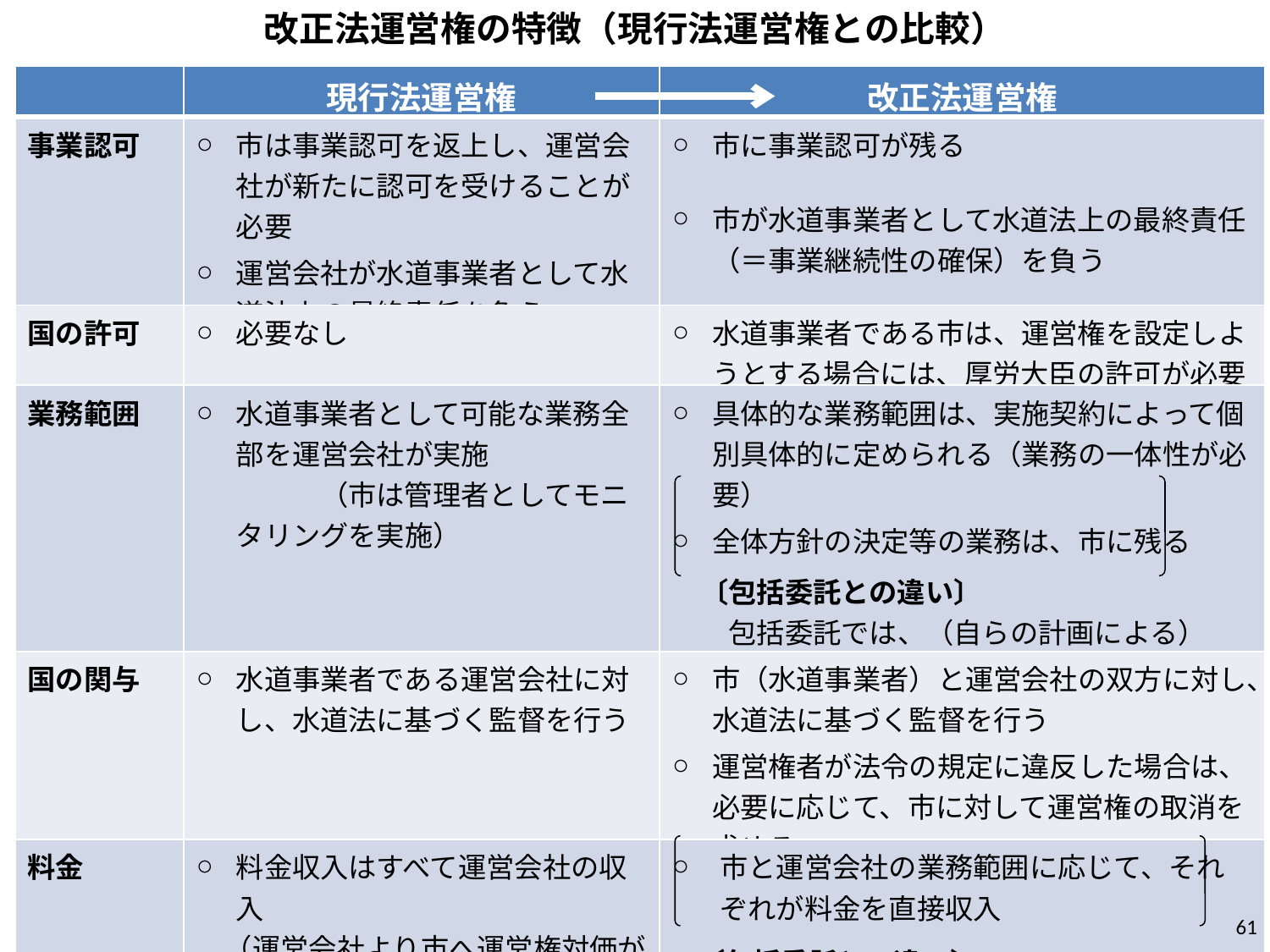

改正法運営権の特徴（現行法運営権との比較）
|  | 現行法運営権 | 改正法運営権 |
| --- | --- | --- |
| 事業認可 | 市は事業認可を返上し、運営会社が新たに認可を受けることが必要 運営会社が水道事業者として水道法上の最終責任を負う | 市に事業認可が残る 市が水道事業者として水道法上の最終責任（＝事業継続性の確保）を負う |
| 国の許可 | 必要なし | 水道事業者である市は、運営権を設定しようとする場合には、厚労大臣の許可が必要 |
| 業務範囲 | 水道事業者として可能な業務全部を運営会社が実施　　　　　　　　（市は管理者としてモニタリングを実施） | 具体的な業務範囲は、実施契約によって個別具体的に定められる（業務の一体性が必要） 全体方針の決定等の業務は、市に残る 　〔包括委託との違い〕 　　包括委託では、（自らの計画による） 　更新投資を民間に行わすことができない |
| 国の関与 | 水道事業者である運営会社に対し、水道法に基づく監督を行う | 市（水道事業者）と運営会社の双方に対し、水道法に基づく監督を行う 運営権者が法令の規定に違反した場合は、必要に応じて、市に対して運営権の取消を求める |
| 料金 | 料金収入はすべて運営会社の収入 　（運営会社より市へ運営権対価が 　　支払われる） | 市と運営会社の業務範囲に応じて、それぞれが料金を直接収入 　〔包括委託との違い〕 　　包括委託では、民間が料金の直接収受は 　できず、 成果に応じて委託料が支払われる |

61